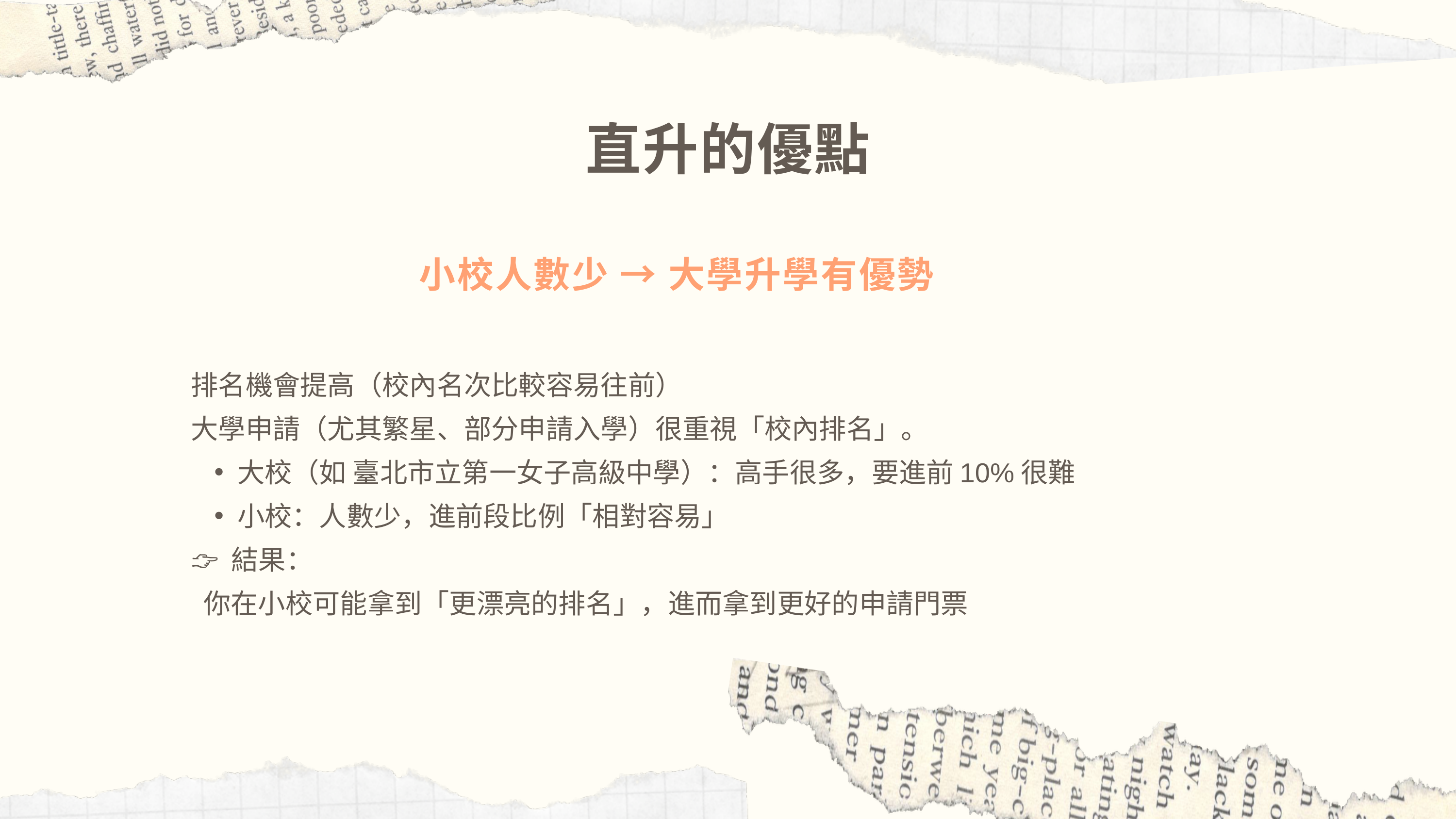

直升的優點
小校人數少 → 大學升學有優勢
排名機會提高（校內名次比較容易往前）
大學申請（尤其繁星、部分申請入學）很重視「校內排名」。
大校（如 臺北市立第一女子高級中學）：高手很多，要進前10%很難
小校：人數少，進前段比例「相對容易」
👉 結果：
 你在小校可能拿到「更漂亮的排名」，進而拿到更好的申請門票